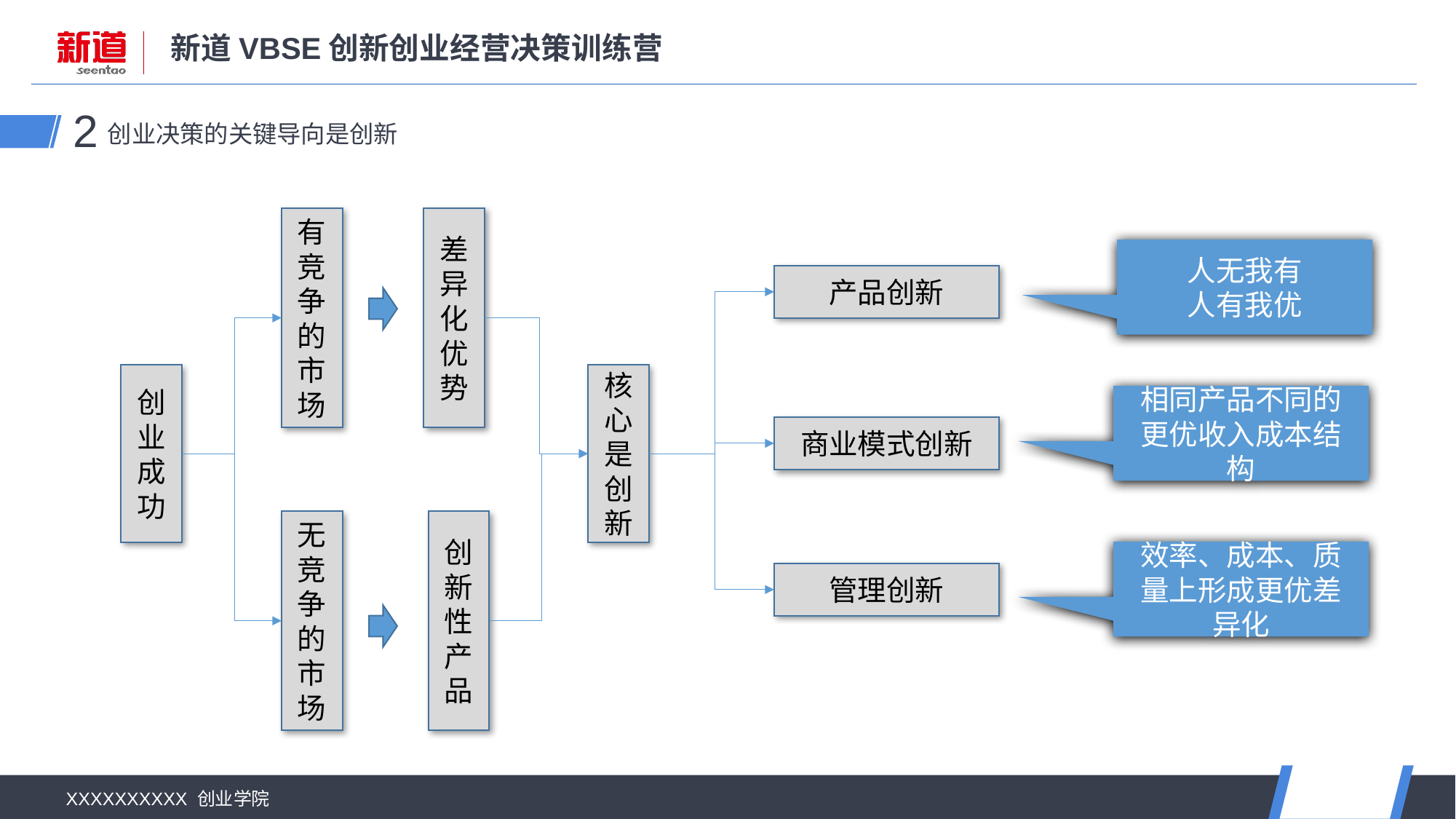

创业决策的关键导向是创新
2
有竞争的市场
差异化优势
人无我有
人有我优
产品创新

创业成功
核心是创新
相同产品不同的更优收入成本结构
商业模式创新
无竞争的市场
创新性产品
效率、成本、质量上形成更优差异化
管理创新